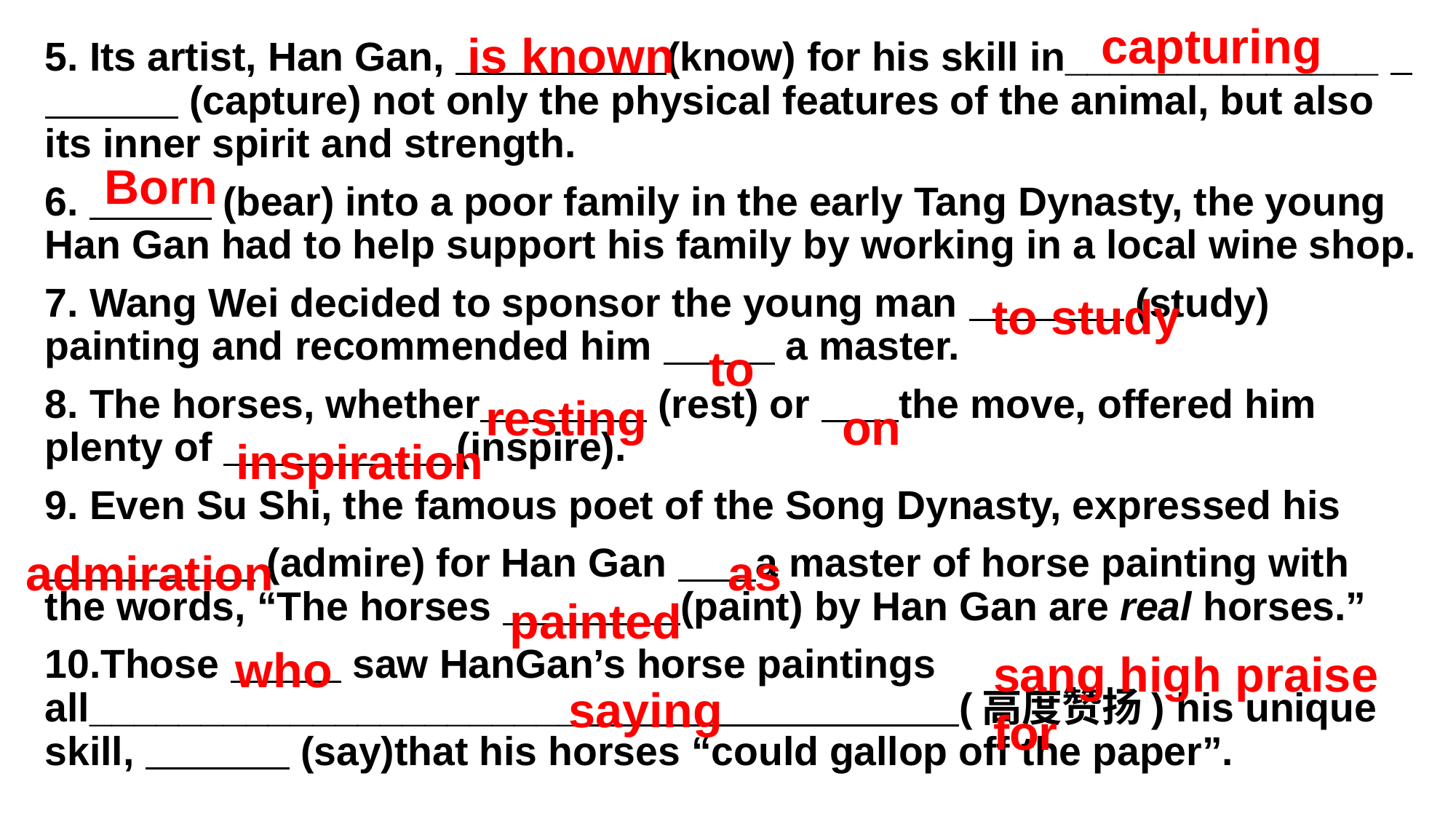

capturing
is known
5. Its artist, Han Gan,                    (know) for his skill in______________                 (capture) not only the physical features of the animal, but also its inner spirit and strength.
6.             (bear) into a poor family in the early Tang Dynasty, the young Han Gan had to help support his family by working in a local wine shop.
7. Wang Wei decided to sponsor the young man                (study) painting and recommended him            a master.
8. The horses, whether                (rest) or        the move, offered him plenty of                      (inspire).
9. Even Su Shi, the famous poet of the Song Dynasty, expressed his
                    (admire) for Han Gan        a master of horse painting with the words, “The horses                 (paint) by Han Gan are real horses.”
10.Those            saw HanGan’s horse paintings all______________________                                  (高度赞扬) his unique skill,               (say)that his horses “could gallop off the paper”.

Born
to study
to
resting
on
inspiration
admiration
as
painted
who
sang high praise for
saying